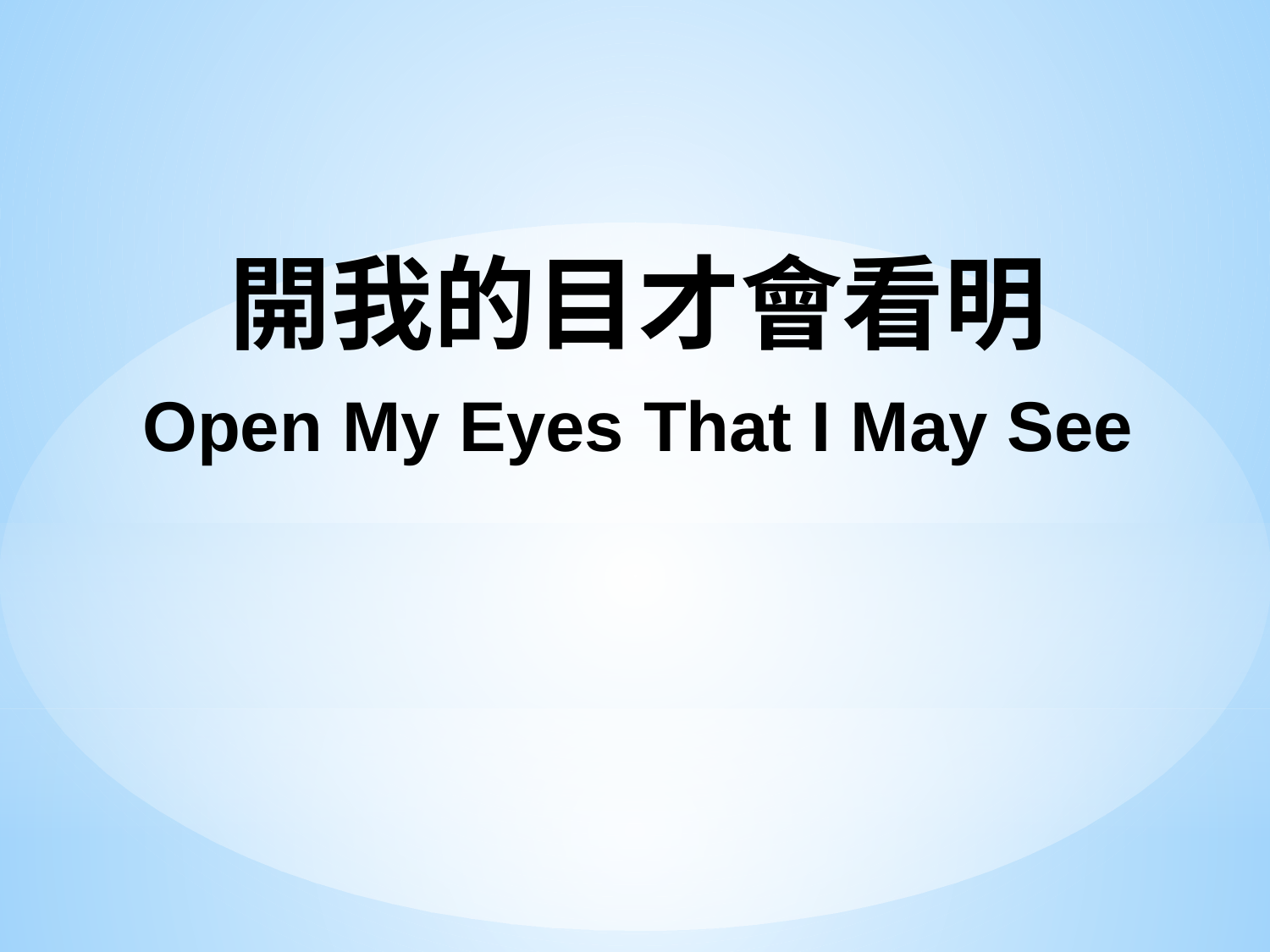

開我的目才會看明
Open My Eyes That I May See